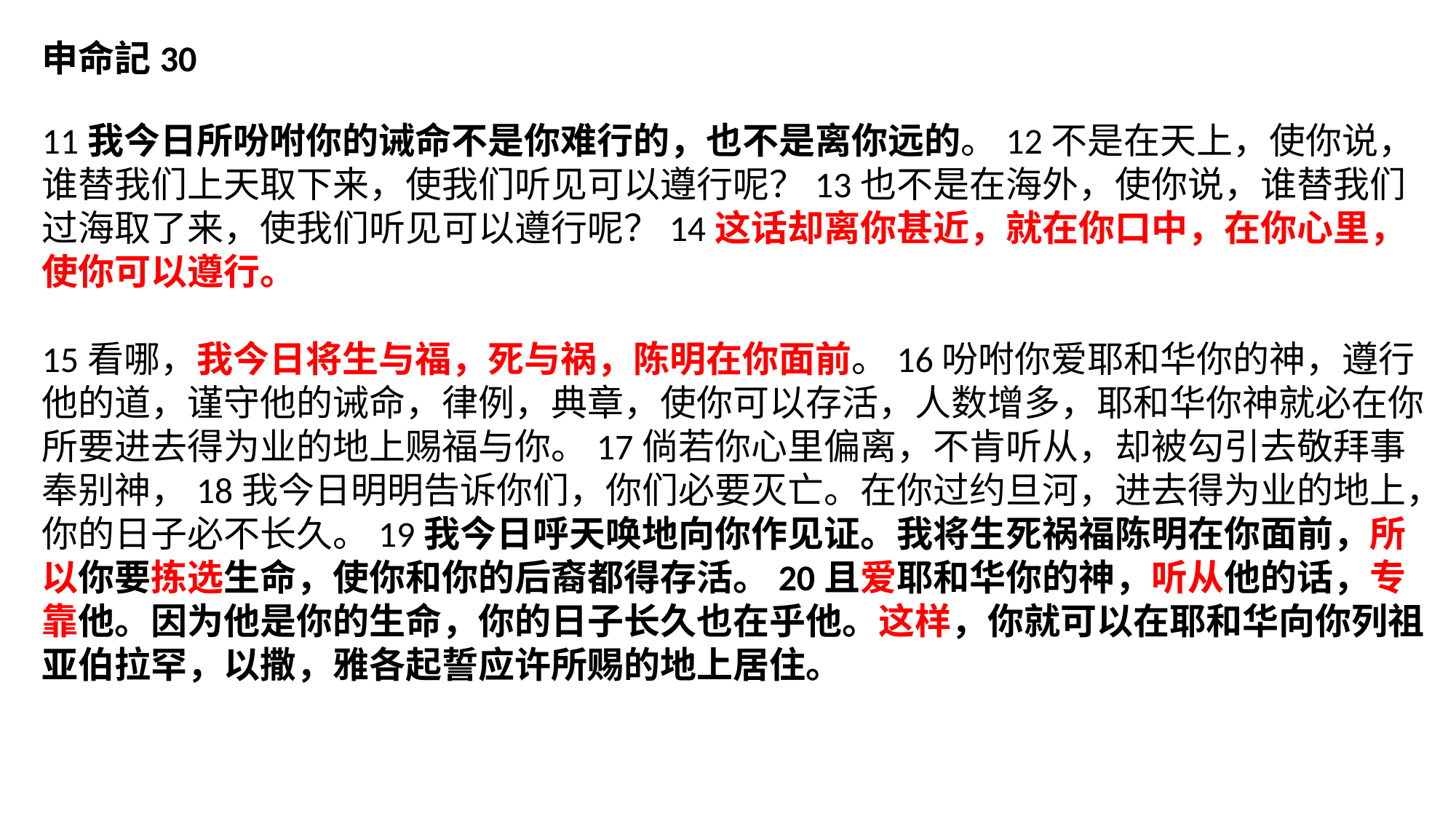

申命記30

11我今日所吩咐你的诫命不是你难行的，也不是离你远的。12不是在天上，使你说，谁替我们上天取下来，使我们听见可以遵行呢？13也不是在海外，使你说，谁替我们过海取了来，使我们听见可以遵行呢？14这话却离你甚近，就在你口中，在你心里，使你可以遵行。

15看哪，我今日将生与福，死与祸，陈明在你面前。16吩咐你爱耶和华你的神，遵行他的道，谨守他的诫命，律例，典章，使你可以存活，人数增多，耶和华你神就必在你所要进去得为业的地上赐福与你。17倘若你心里偏离，不肯听从，却被勾引去敬拜事奉别神，18我今日明明告诉你们，你们必要灭亡。在你过约旦河，进去得为业的地上，你的日子必不长久。19我今日呼天唤地向你作见证。我将生死祸福陈明在你面前，所以你要拣选生命，使你和你的后裔都得存活。20且爱耶和华你的神，听从他的话，专靠他。因为他是你的生命，你的日子长久也在乎他。这样，你就可以在耶和华向你列祖亚伯拉罕，以撒，雅各起誓应许所赐的地上居住。